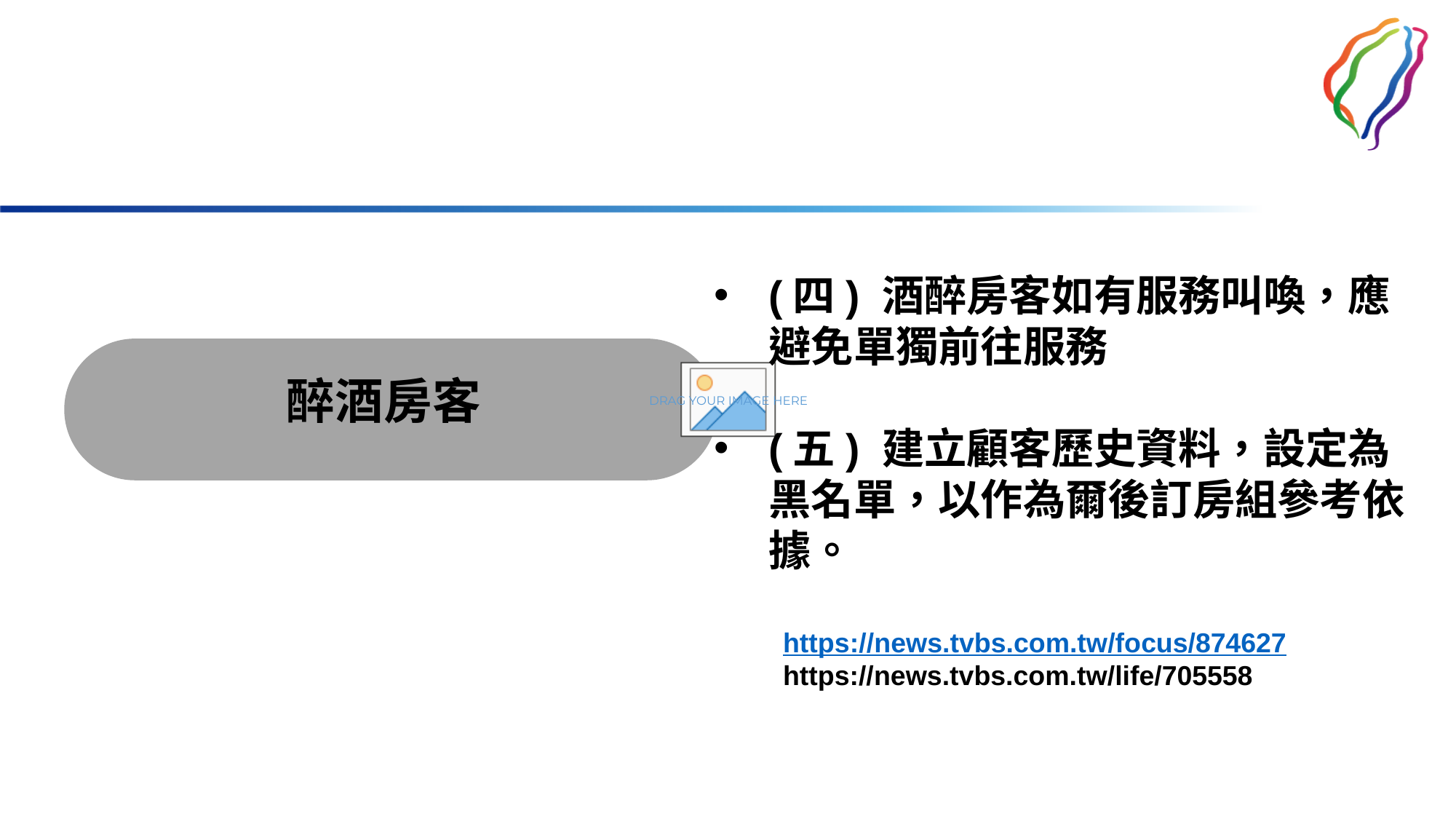

(四) 酒醉房客如有服務叫喚，應避免單獨前往服務

(五) 建立顧客歷史資料，設定為黑名單，以作為爾後訂房組參考依據。

         https://news.tvbs.com.tw/focus/874627
         https://news.tvbs.com.tw/life/705558

醉酒房客